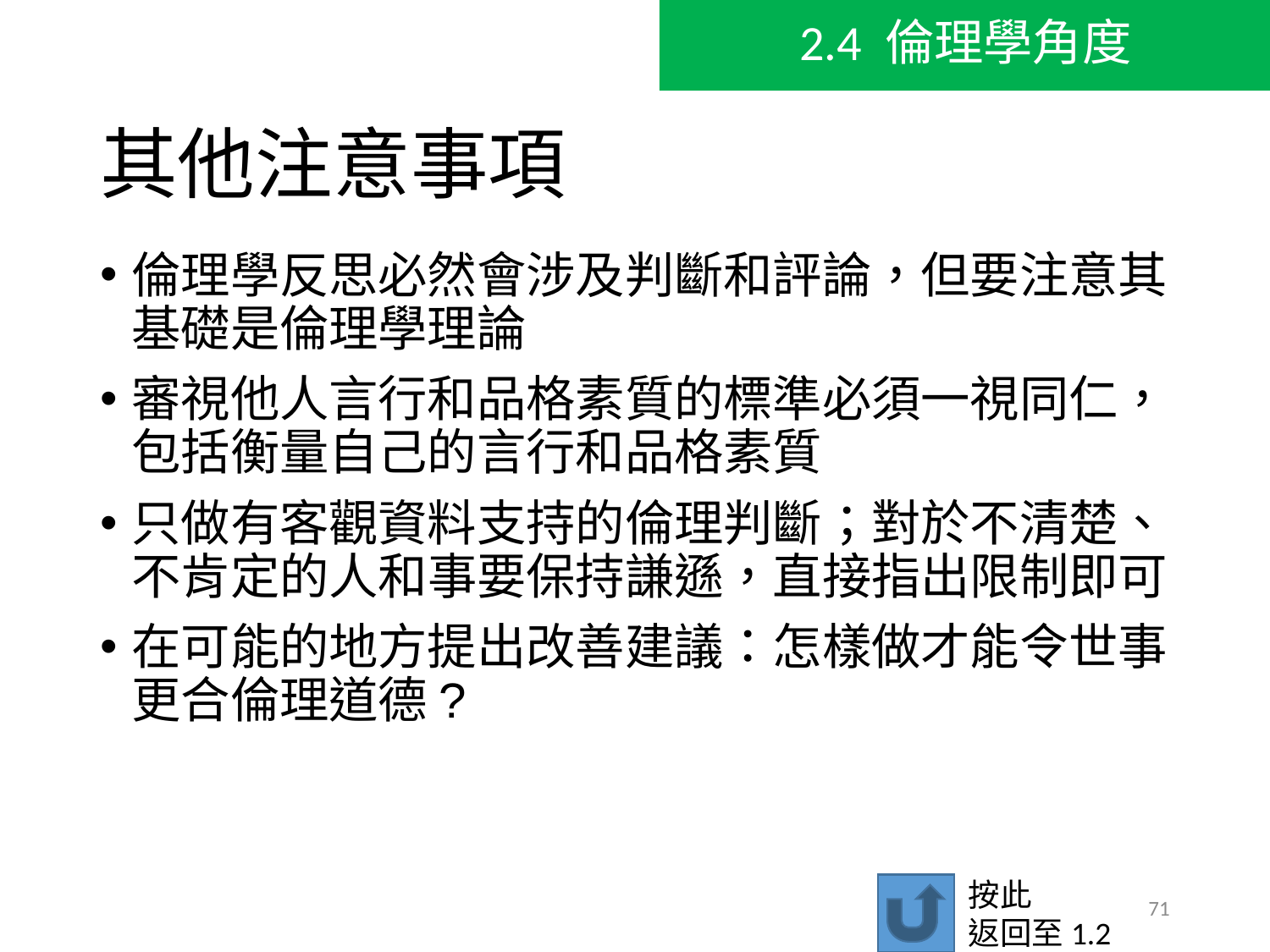

2.4 倫理學角度
# 其他注意事項

倫理學反思必然會涉及判斷和評論，但要注意其基礎是倫理學理論
審視他人言行和品格素質的標準必須一視同仁，包括衡量自己的言行和品格素質
只做有客觀資料支持的倫理判斷；對於不清楚、不肯定的人和事要保持謙遜，直接指出限制即可
在可能的地方提出改善建議：怎樣做才能令世事更合倫理道德?
按此
返回至1.2

71